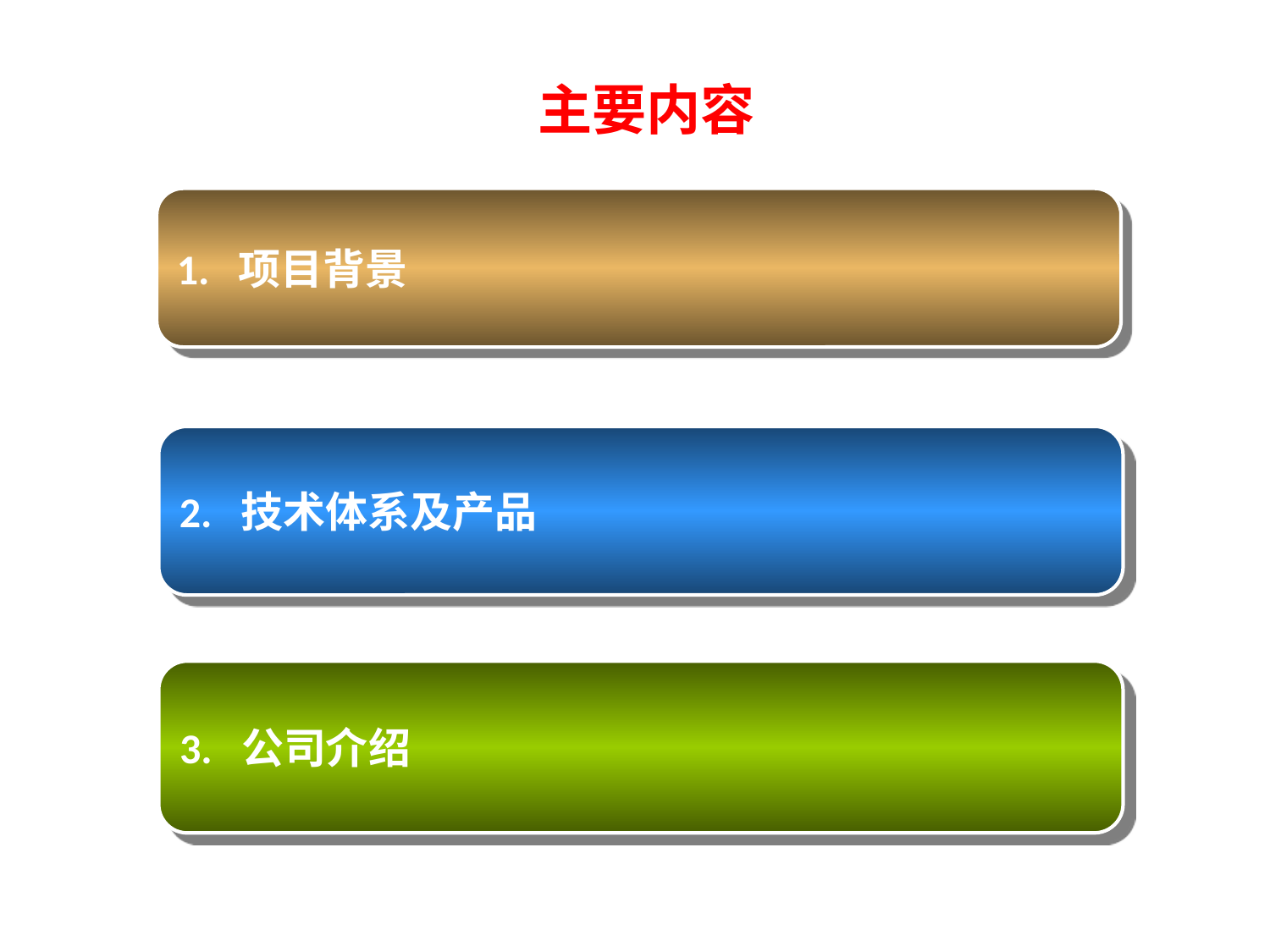

主要内容
1.  项目背景
2.  技术体系及产品
3.  公司介绍